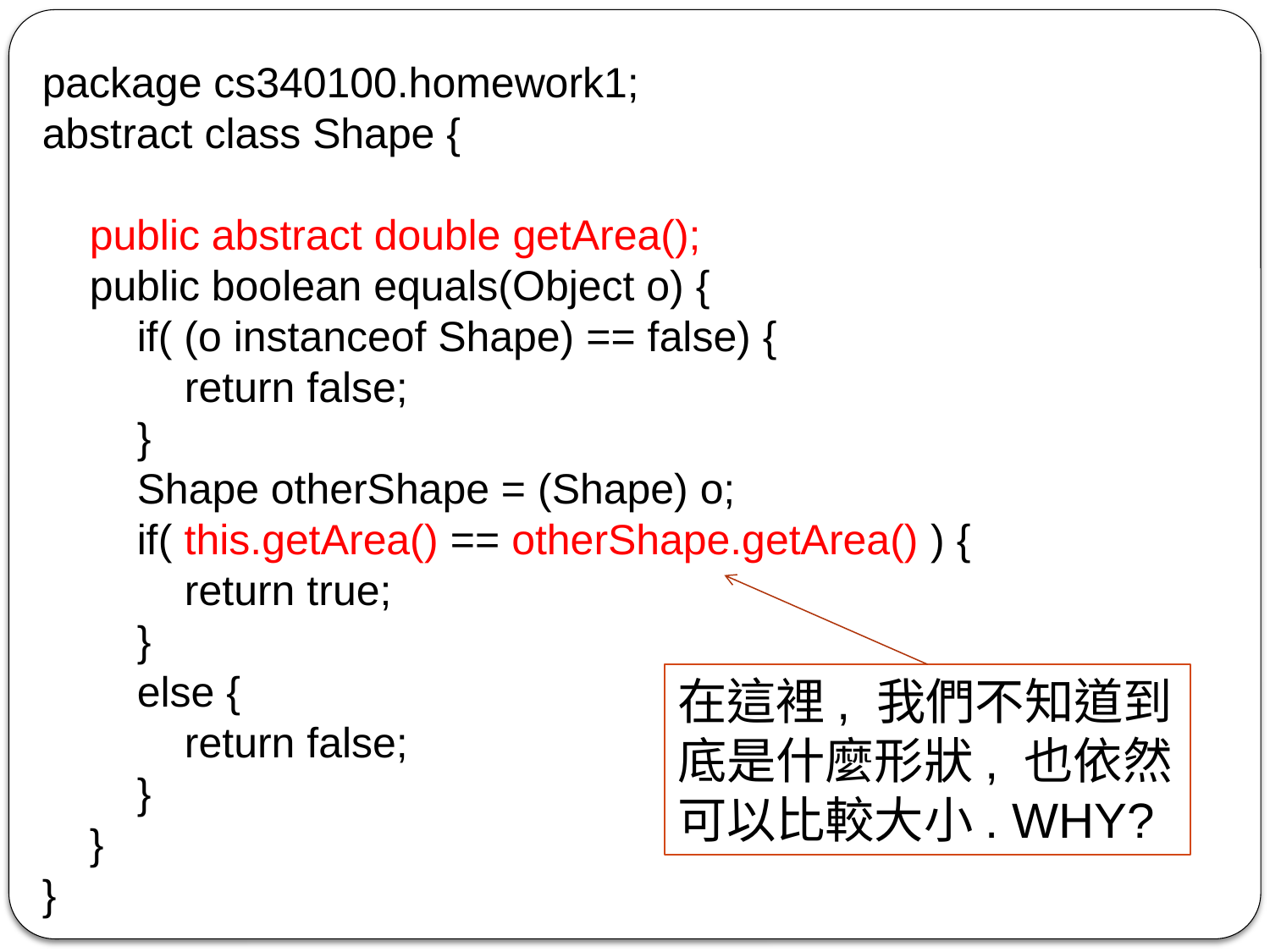

package cs340100.homework1;
abstract class Shape {

    public abstract double getArea();
    public boolean equals(Object o) {
        if( (o instanceof Shape) == false) {
            return false;
        }
        Shape otherShape = (Shape) o;
        if( this.getArea() == otherShape.getArea() ) {
            return true;
        }
        else {
            return false;
        }
    }
}
在這裡, 我們不知道到底是什麼形狀, 也依然可以比較大小. WHY?